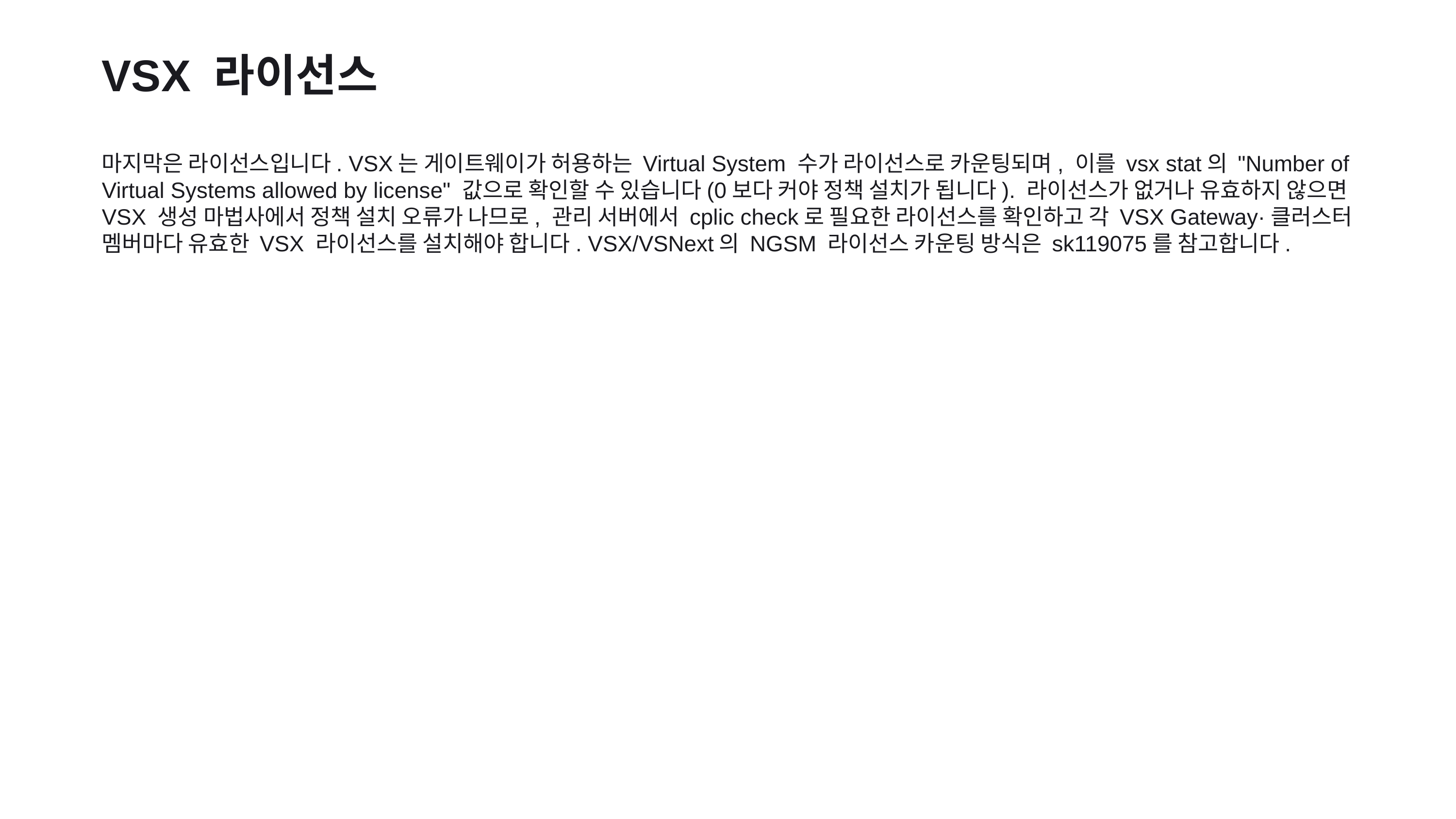

VSX 라이선스
마지막은 라이선스입니다. VSX는 게이트웨이가 허용하는 Virtual System 수가 라이선스로 카운팅되며, 이를 vsx stat의 "Number of Virtual Systems allowed by license" 값으로 확인할 수 있습니다(0보다 커야 정책 설치가 됩니다). 라이선스가 없거나 유효하지 않으면 VSX 생성 마법사에서 정책 설치 오류가 나므로, 관리 서버에서 cplic check로 필요한 라이선스를 확인하고 각 VSX Gateway·클러스터 멤버마다 유효한 VSX 라이선스를 설치해야 합니다. VSX/VSNext의 NGSM 라이선스 카운팅 방식은 sk119075를 참고합니다.